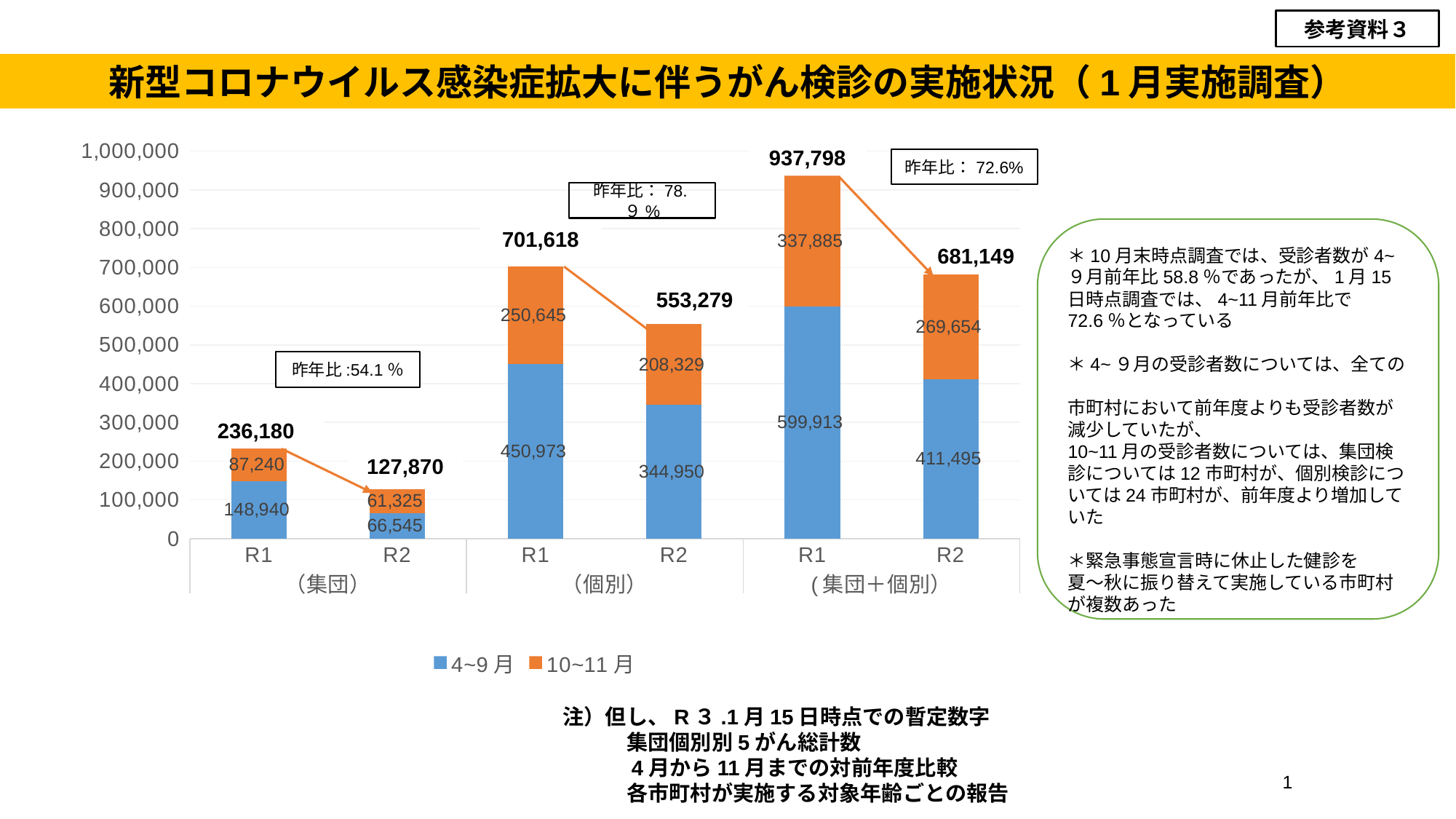

参考資料３
新型コロナウイルス感染症拡大に伴うがん検診の実施状況（1月実施調査）

### Chart

| Category | 4~9月 | 10~11月 |
|---|---|---|
| R1 | 148940.0 | 87240.0 |
| R2 | 66545.0 | 61325.0 |
| R1 | 450973.0 | 250645.0 |
| R2 | 344950.0 | 208329.0 |
| R1 | 599913.0 | 337885.0 |
| R2 | 411495.0 | 269654.0 |
937,798
昨年比：72.6%
昨年比：78.９%
＊10月末時点調査では、受診者数が4~９月前年比58.8％であったが、1月15日時点調査では、4~11月前年比で72.6％となっている

＊4~９月の受診者数については、全ての
市町村において前年度よりも受診者数が減少していたが、
10~11月の受診者数については、集団検診については12市町村が、個別検診については24市町村が、前年度より増加していた

＊緊急事態宣言時に休止した健診を
夏～秋に振り替えて実施している市町村が複数あった
701,618
681,149
553,279
昨年比:54.1％
236,180
127,870

注）但し、R３.1月15日時点での暫定数字
　　　集団個別別5がん総計数
　　　4月から11月までの対前年度比較
　　　各市町村が実施する対象年齢ごとの報告
1